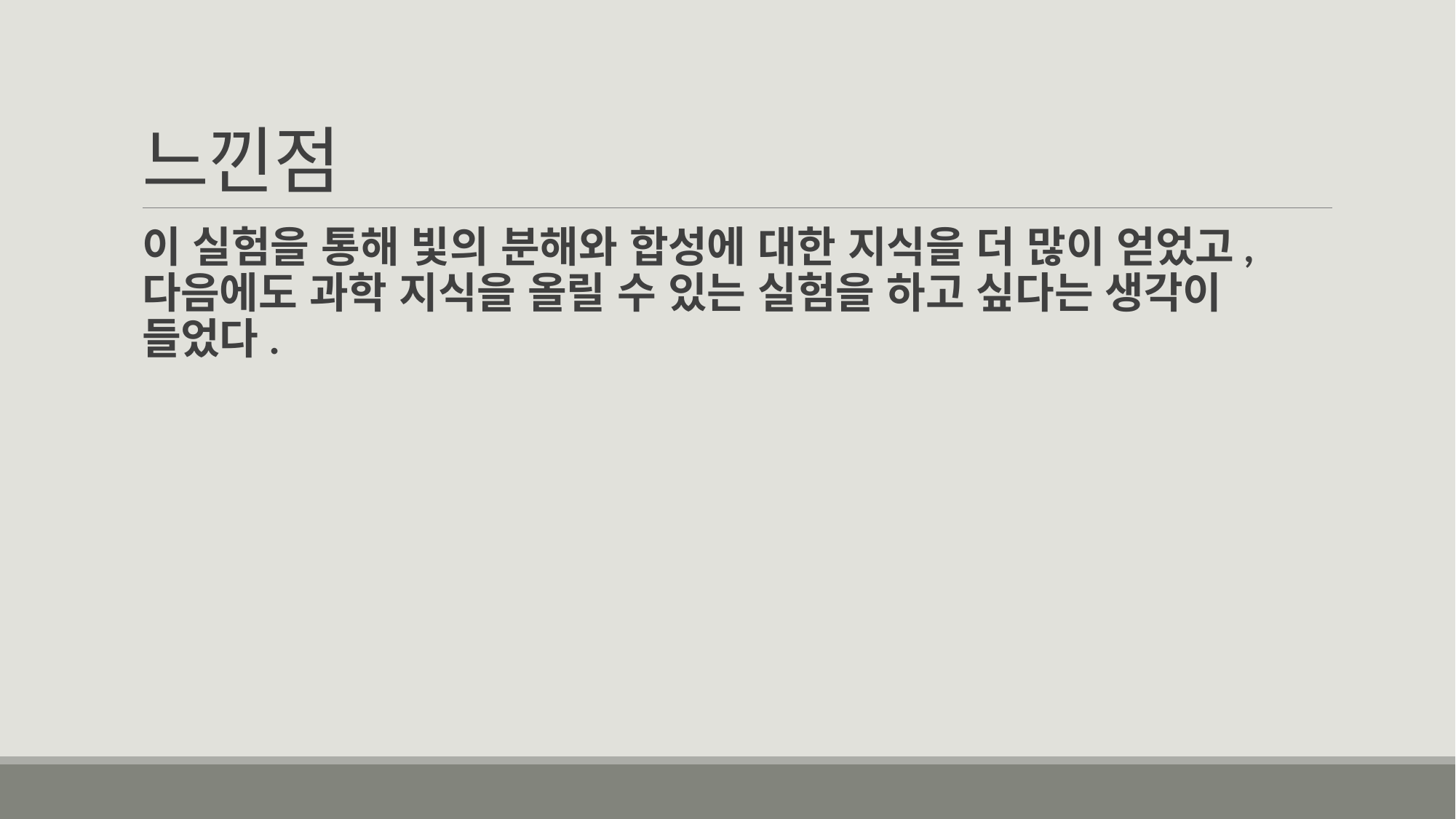

# 느낀점
이 실험을 통해 빛의 분해와 합성에 대한 지식을 더 많이 얻었고, 다음에도 과학 지식을 올릴 수 있는 실험을 하고 싶다는 생각이 들었다.